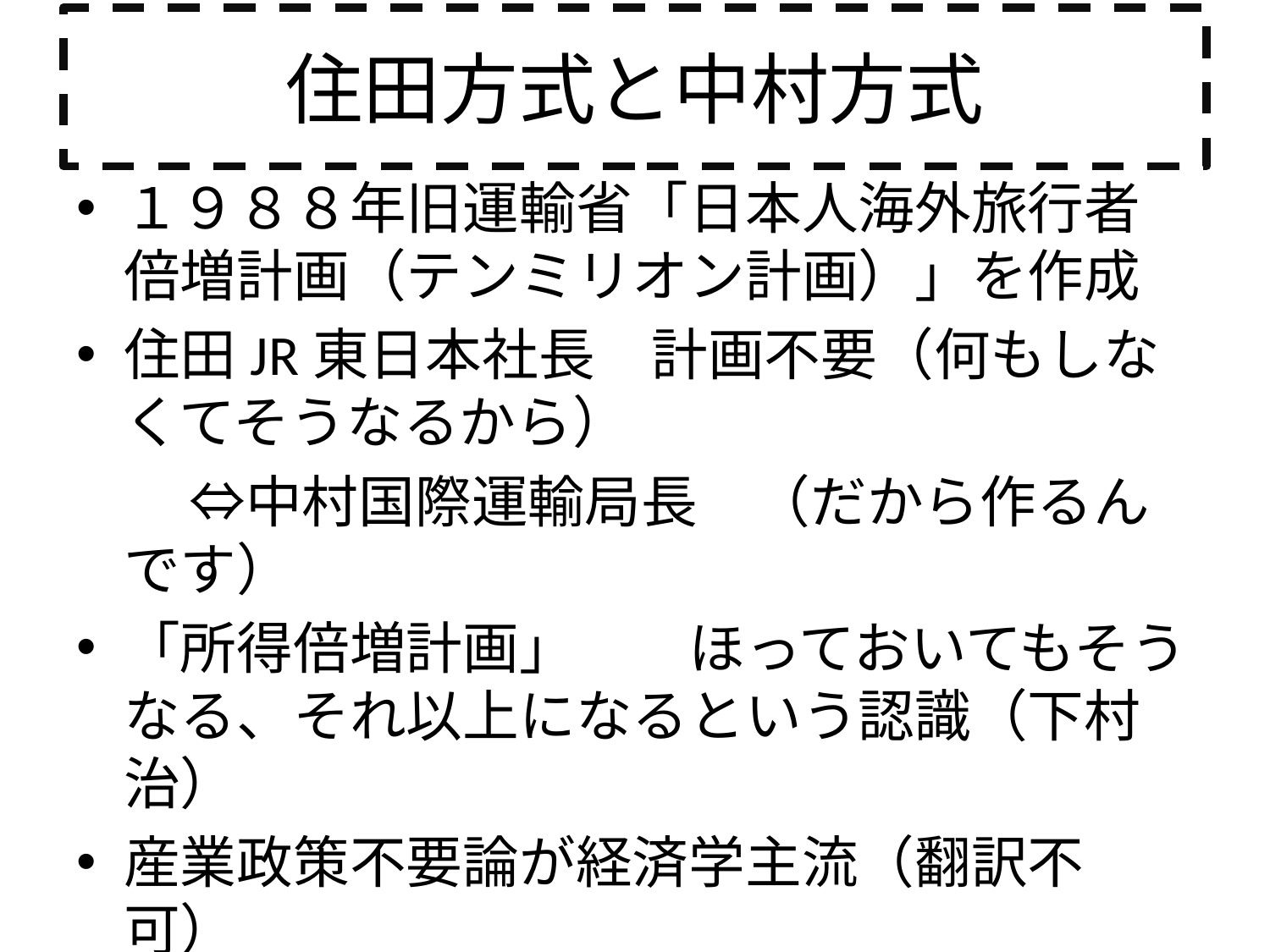

# 住田方式と中村方式
１９８８年旧運輸省「日本人海外旅行者倍増計画（テンミリオン計画）」を作成
住田JR東日本社長　計画不要（何もしなくてそうなるから）
　　⇔中村国際運輸局長　（だから作るんです）
「所得倍増計画」　　ほっておいてもそうなる、それ以上になるという認識（下村治）
産業政策不要論が経済学主流（翻訳不可）
　　⇔政治が欲しがる　経済産業省、石川県庁
北陸新幹線金沢暫定開業対策（政策）